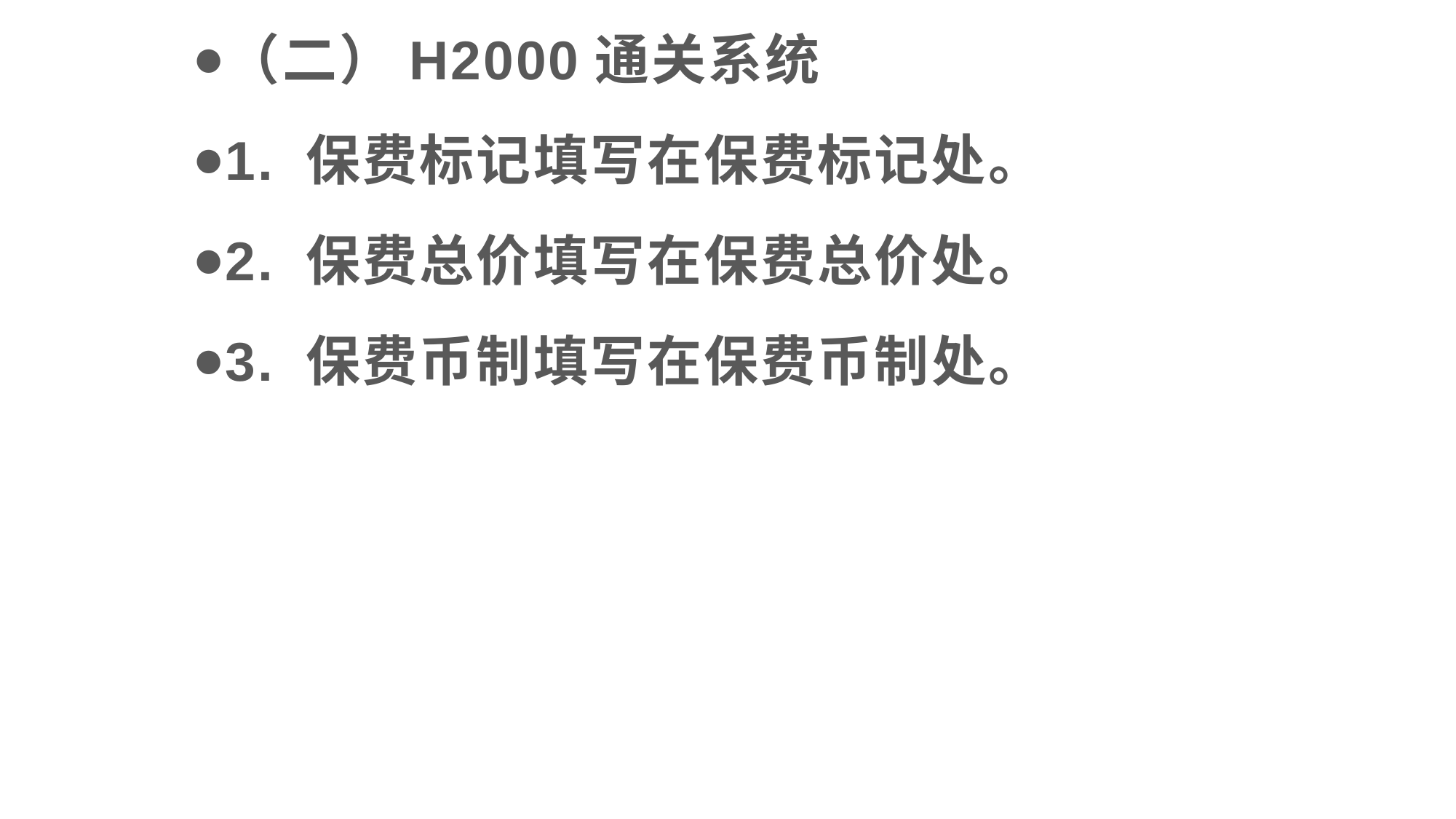

（二）H2000通关系统
1. 保费标记填写在保费标记处。
2. 保费总价填写在保费总价处。
3. 保费币制填写在保费币制处。